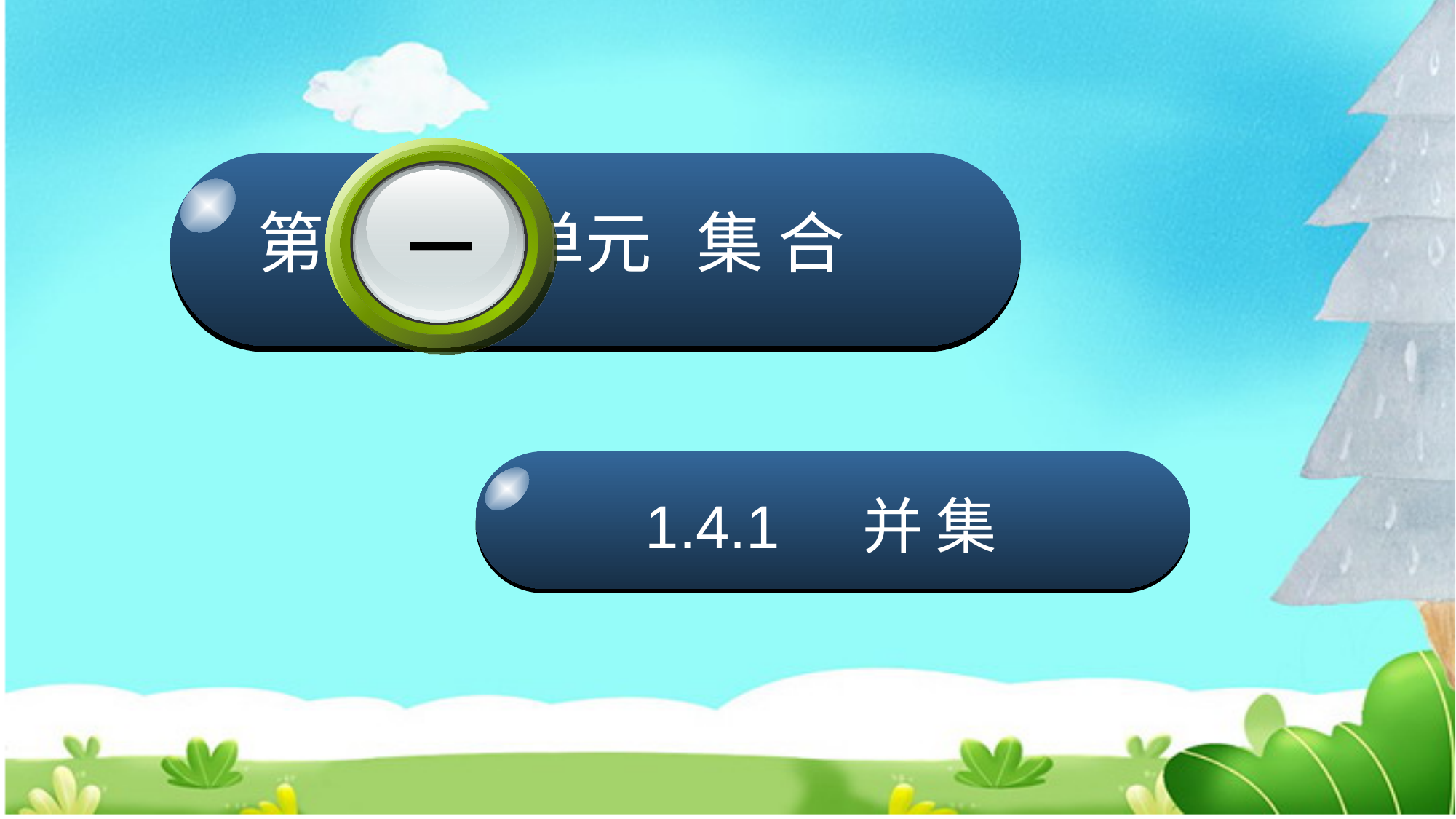

一

第             单元   集 合

1.4.1    并 集